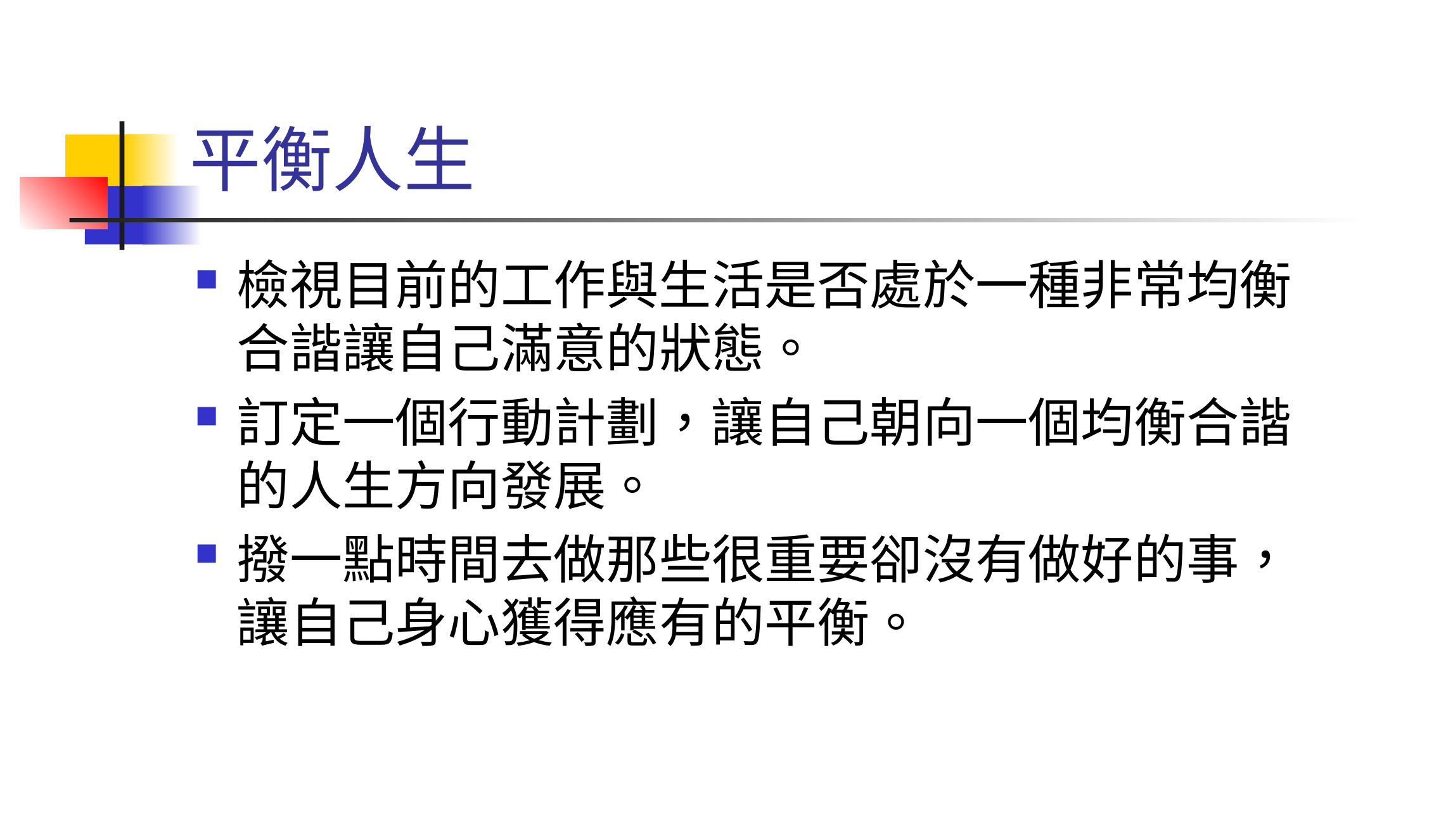

# 平衡人生
檢視目前的工作與生活是否處於一種非常均衡合諧讓自己滿意的狀態。
訂定一個行動計劃，讓自己朝向一個均衡合諧的人生方向發展。
撥一點時間去做那些很重要卻沒有做好的事，讓自己身心獲得應有的平衡。